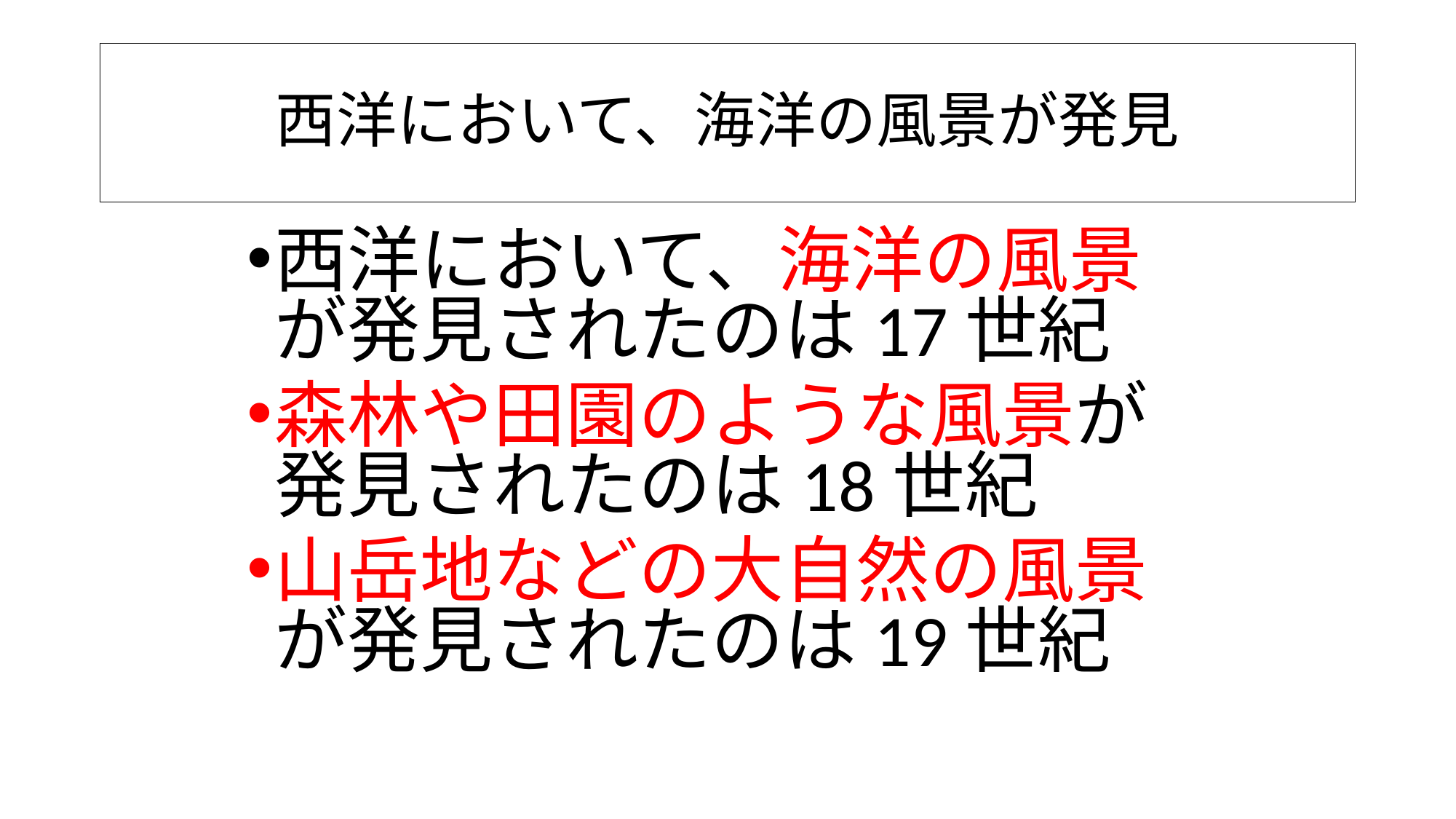

# 西洋において、海洋の風景が発見
西洋において、海洋の風景が発見されたのは17世紀
森林や田園のような風景が発見されたのは18世紀
山岳地などの大自然の風景が発見されたのは19世紀